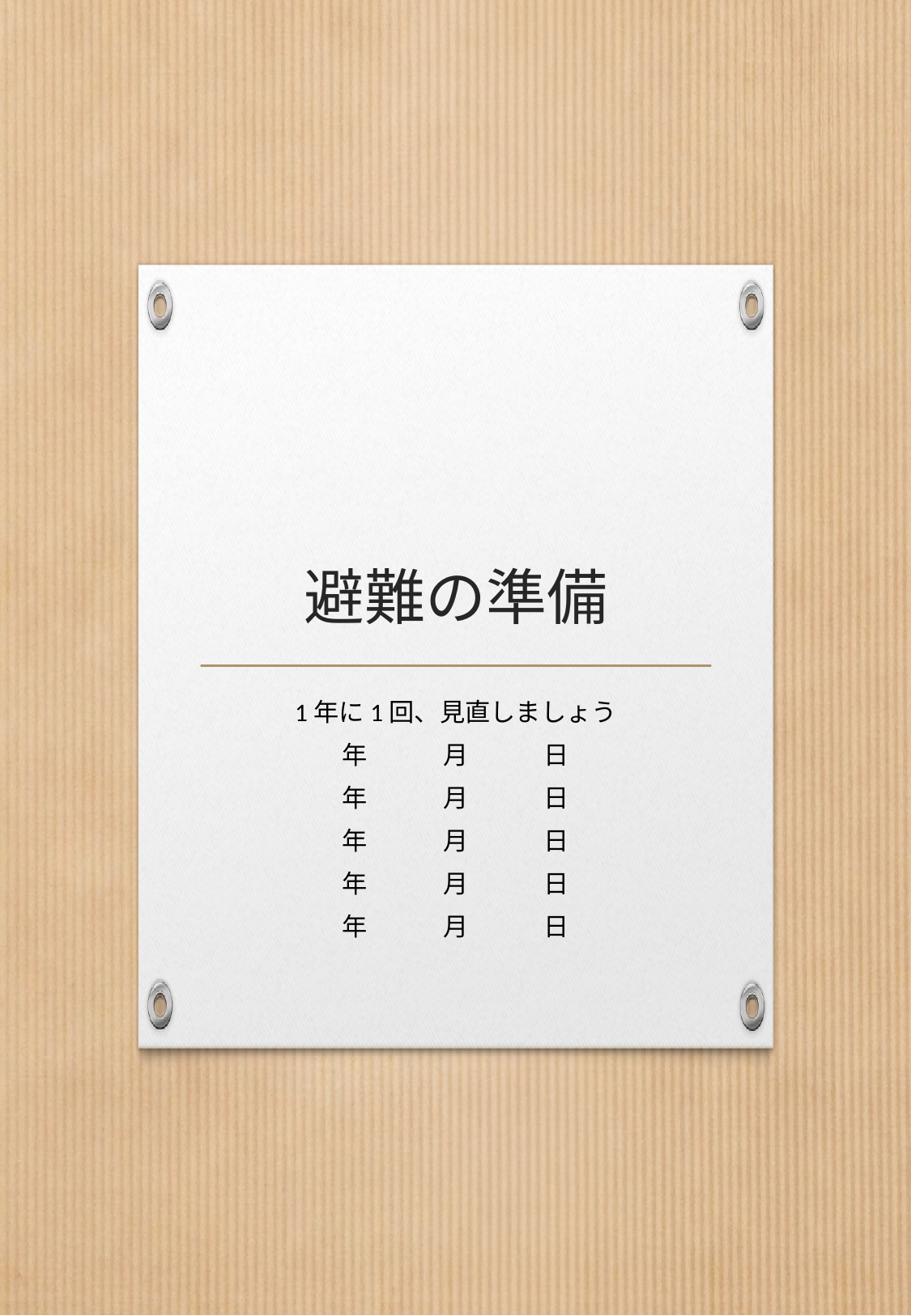

# 避難の準備
1年に1回、見直しましょう
年　　　月　　　日
年　　　月　　　日
年　　　月　　　日
年　　　月　　　日
年　　　月　　　日